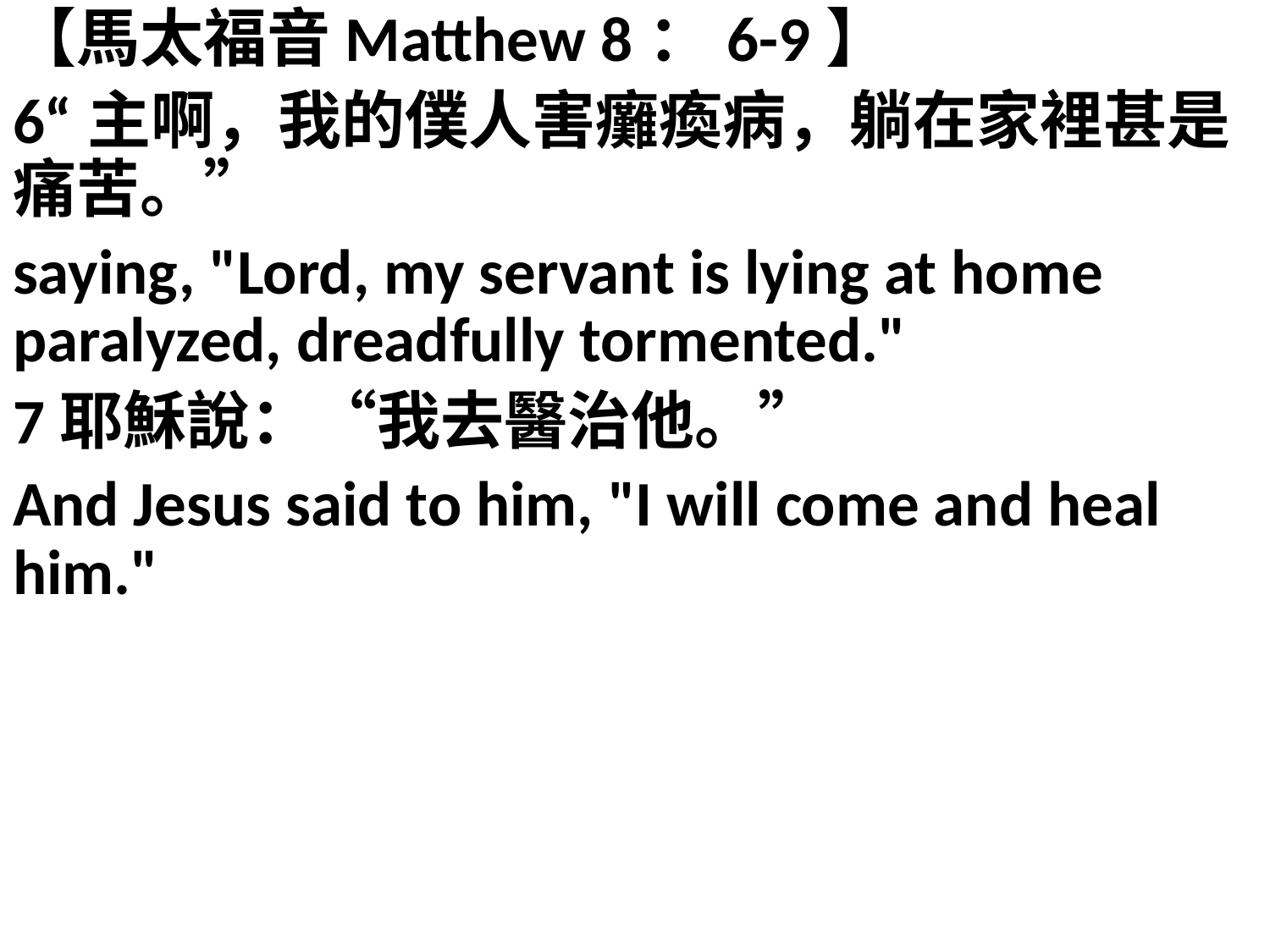

【馬太福音Matthew 8：6-9】
6“主啊，我的僕人害癱瘓病，躺在家裡甚是痛苦。”
saying, "Lord, my servant is lying at home paralyzed, dreadfully tormented."
7耶穌說：“我去醫治他。”
And Jesus said to him, "I will come and heal him."